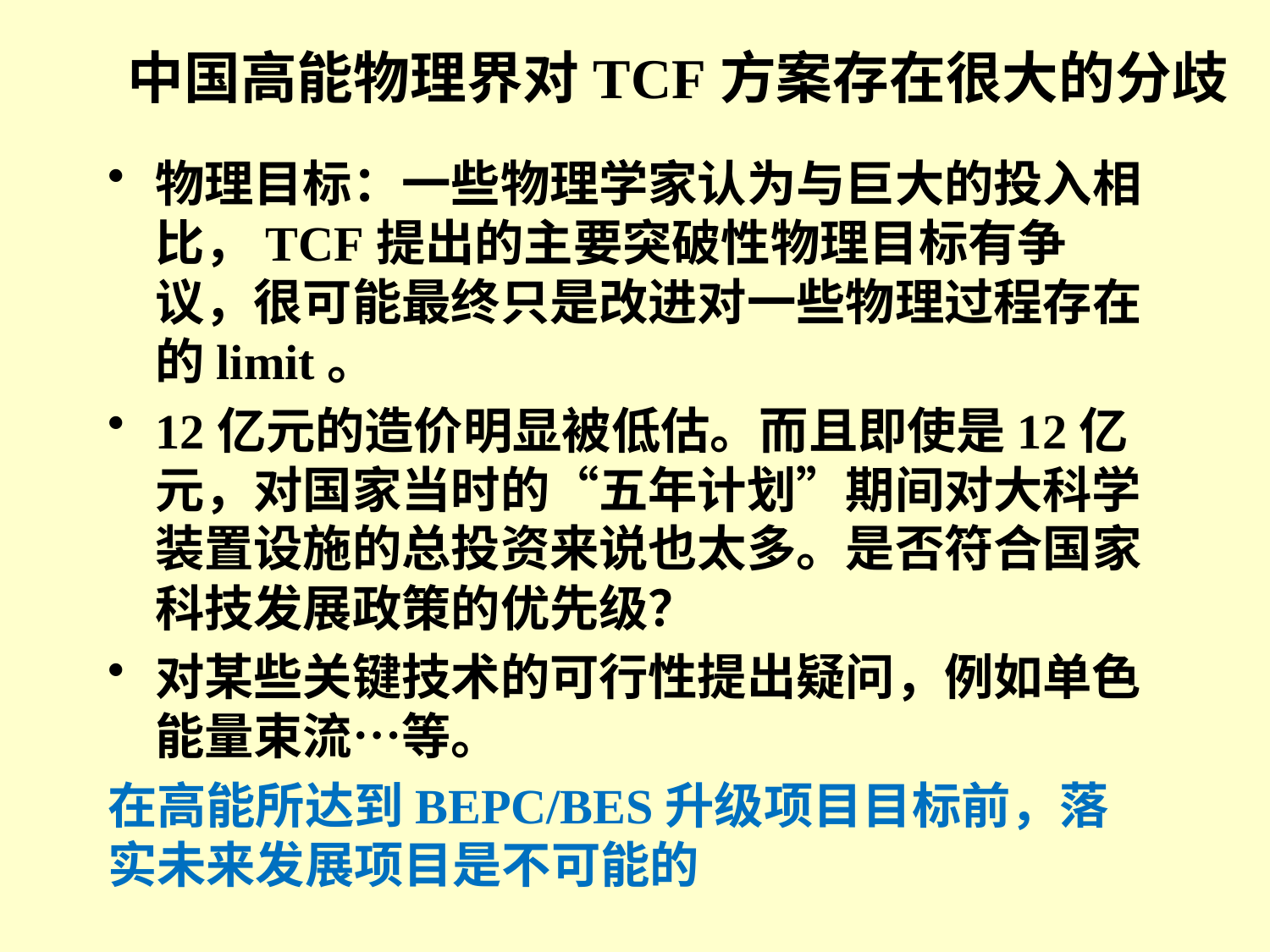

# 中国高能物理界对TCF方案存在很大的分歧
物理目标：一些物理学家认为与巨大的投入相比，TCF提出的主要突破性物理目标有争议，很可能最终只是改进对一些物理过程存在的limit。
12亿元的造价明显被低估。而且即使是12亿元，对国家当时的“五年计划”期间对大科学装置设施的总投资来说也太多。是否符合国家科技发展政策的优先级？
对某些关键技术的可行性提出疑问，例如单色能量束流…等。
在高能所达到BEPC/BES升级项目目标前，落实未来发展项目是不可能的